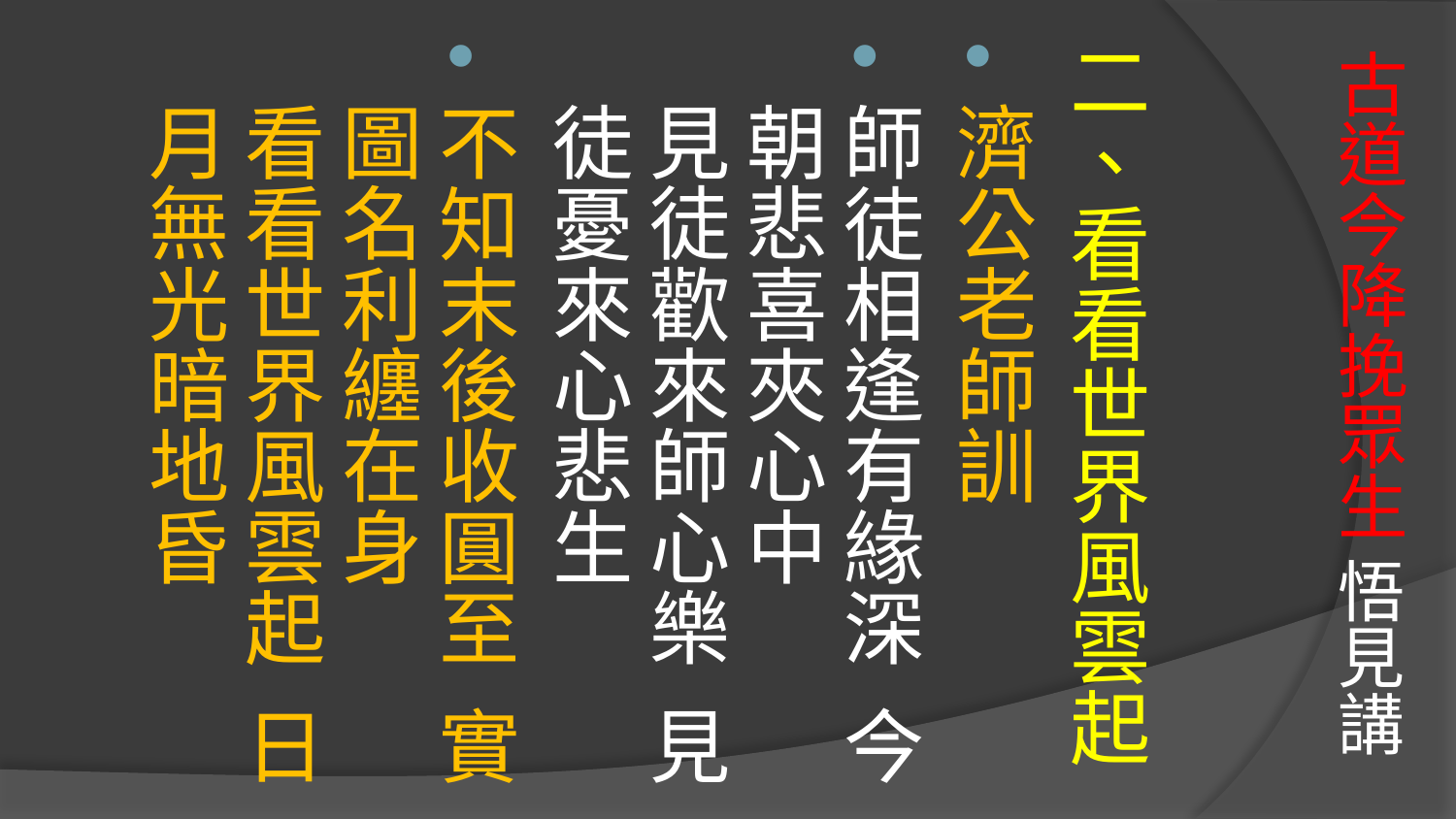

# 古道今降挽眾生 悟見講
二、看看世界風雲起
濟公老師訓
師徒相逢有緣深  今朝悲喜夾心中
見徒歡來師心樂  見徒憂來心悲生
不知末後收圓至  實圖名利纏在身
看看世界風雲起  日月無光暗地昏